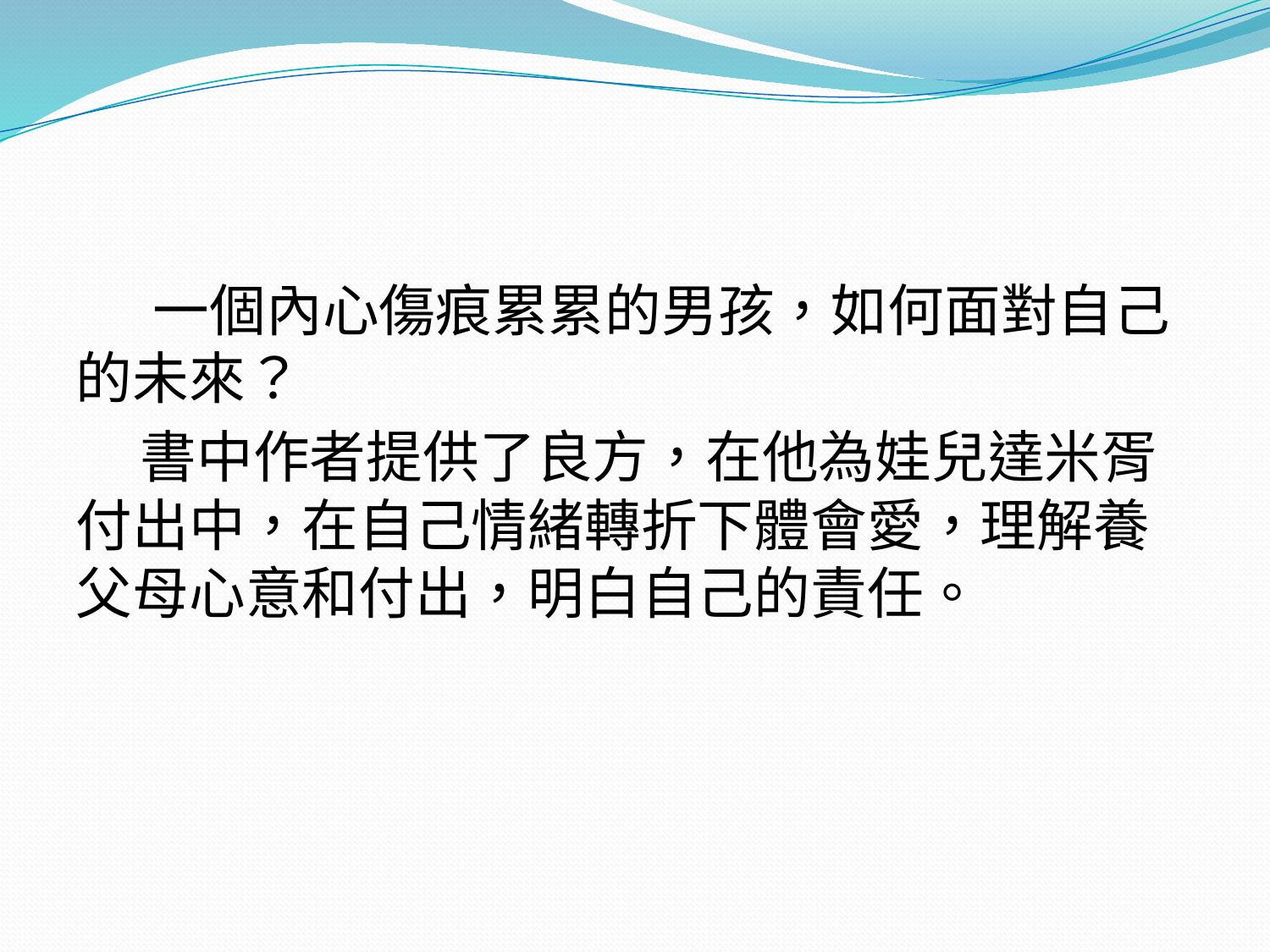

#
     一個內心傷痕累累的男孩，如何面對自己的未來？
    書中作者提供了良方，在他為娃兒達米胥付出中，在自己情緒轉折下體會愛，理解養父母心意和付出，明白自己的責任。